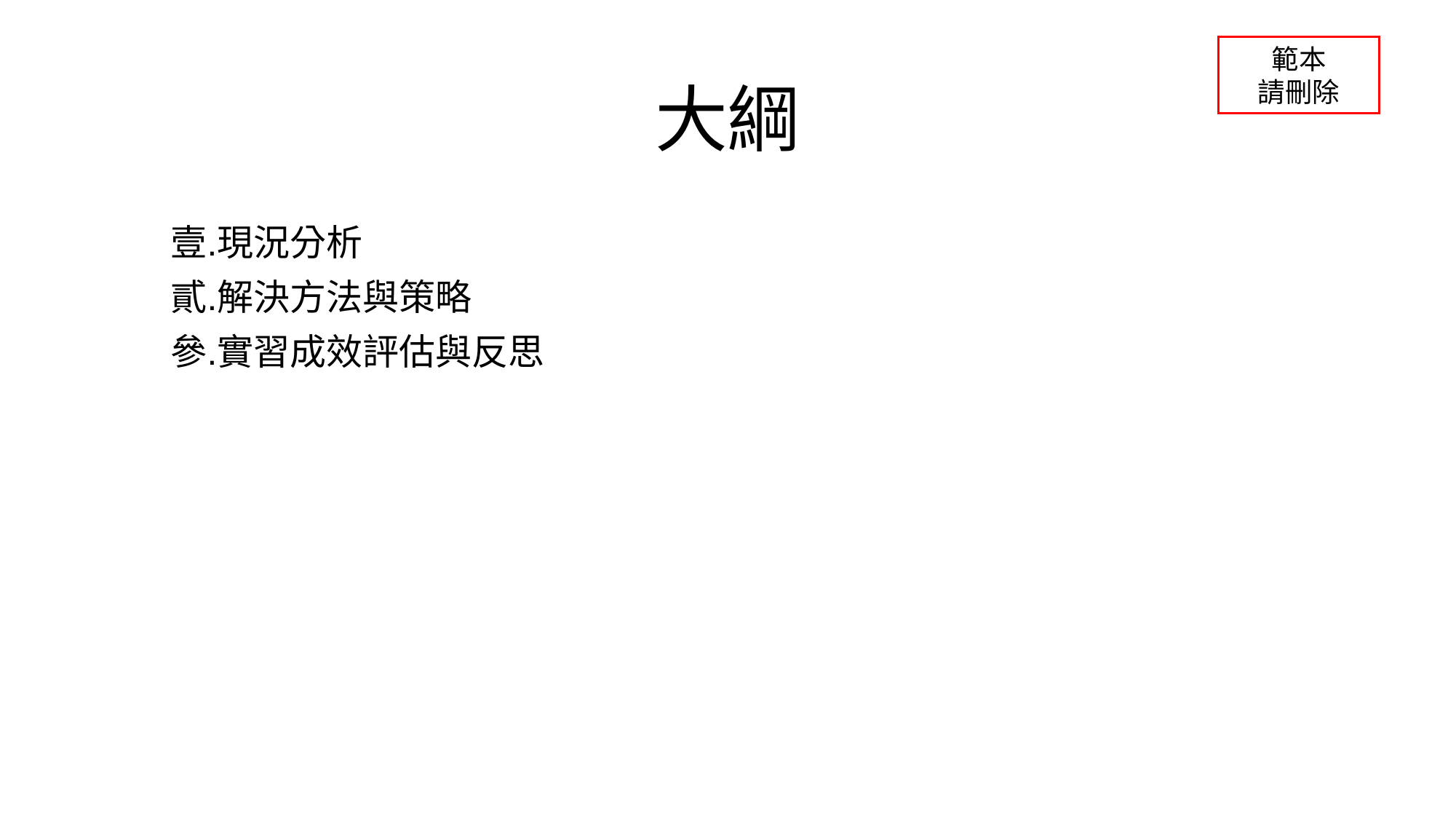

範本
請刪除
# 大綱
現況分析
解決方法與策略
實習成效評估與反思